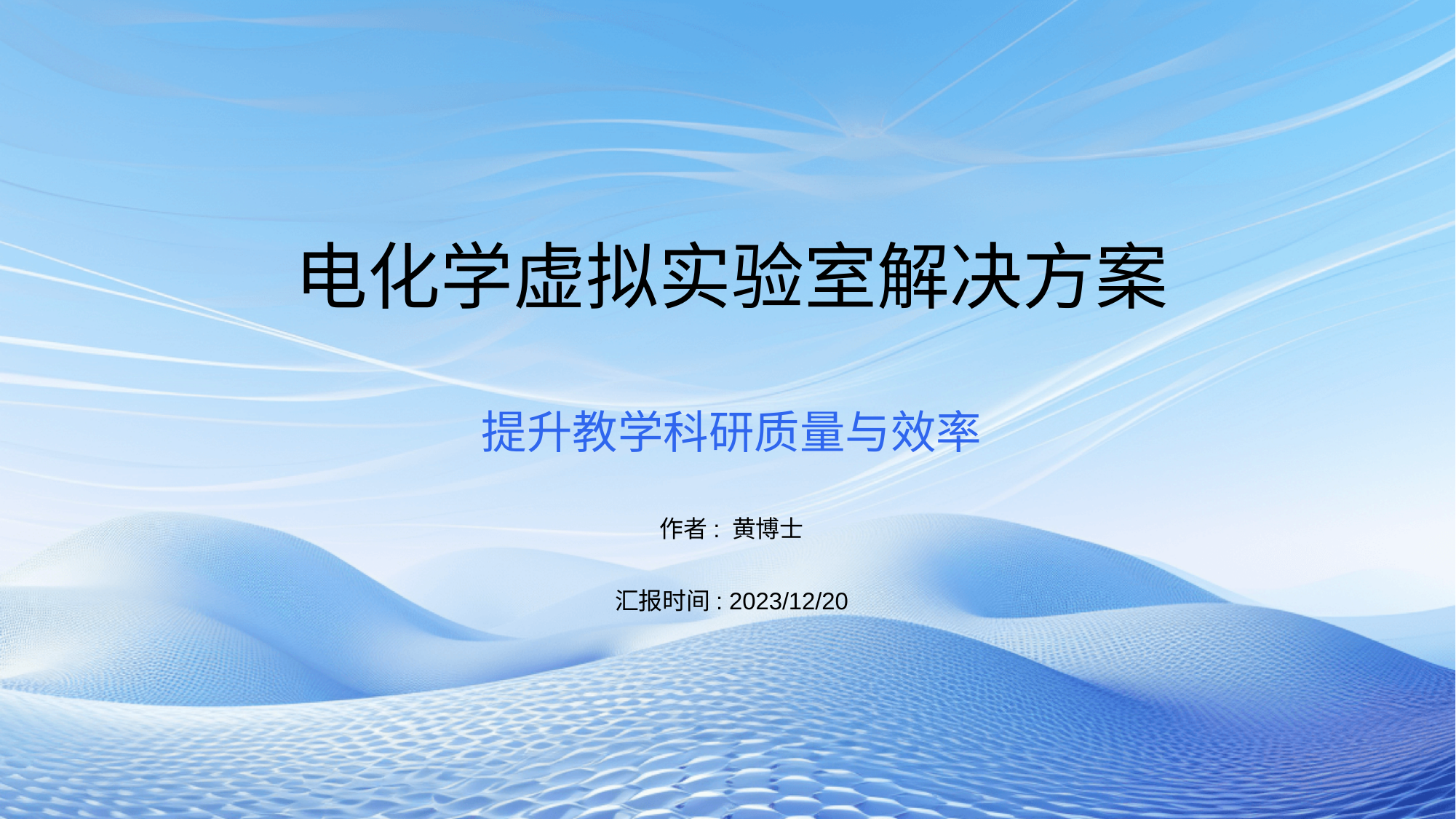

电化学虚拟实验室解决方案
提升教学科研质量与效率

作者: 黄博士

汇报时间: 2023/12/20